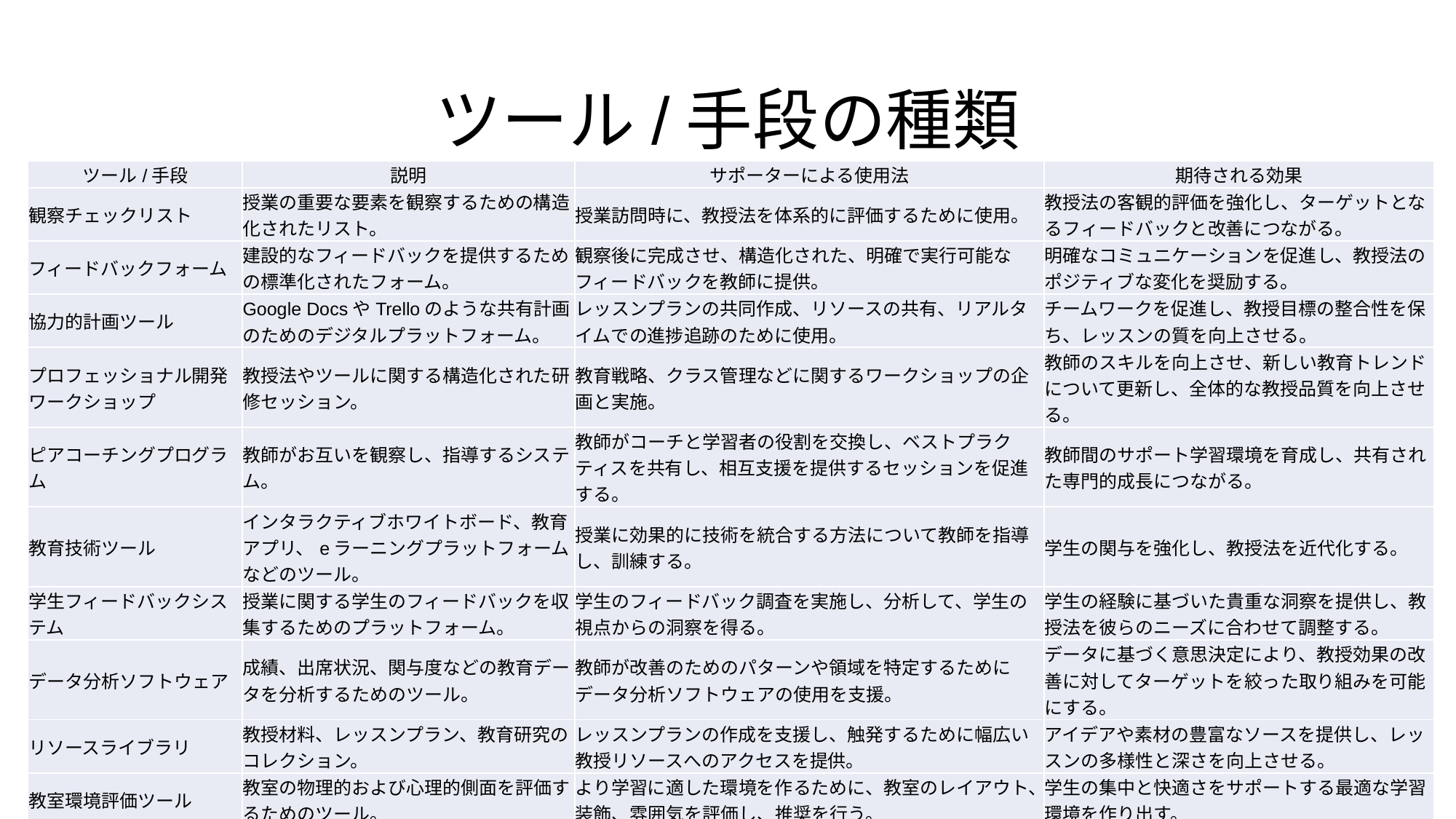

# ツール/手段の種類
| ツール/手段 | 説明 | サポーターによる使用法 | 期待される効果 |
| --- | --- | --- | --- |
| 観察チェックリスト | 授業の重要な要素を観察するための構造化されたリスト。 | 授業訪問時に、教授法を体系的に評価するために使用。 | 教授法の客観的評価を強化し、ターゲットとなるフィードバックと改善につながる。 |
| フィードバックフォーム | 建設的なフィードバックを提供するための標準化されたフォーム。 | 観察後に完成させ、構造化された、明確で実行可能なフィードバックを教師に提供。 | 明確なコミュニケーションを促進し、教授法のポジティブな変化を奨励する。 |
| 協力的計画ツール | Google DocsやTrelloのような共有計画のためのデジタルプラットフォーム。 | レッスンプランの共同作成、リソースの共有、リアルタイムでの進捗追跡のために使用。 | チームワークを促進し、教授目標の整合性を保ち、レッスンの質を向上させる。 |
| プロフェッショナル開発ワークショップ | 教授法やツールに関する構造化された研修セッション。 | 教育戦略、クラス管理などに関するワークショップの企画と実施。 | 教師のスキルを向上させ、新しい教育トレンドについて更新し、全体的な教授品質を向上させる。 |
| ピアコーチングプログラム | 教師がお互いを観察し、指導するシステム。 | 教師がコーチと学習者の役割を交換し、ベストプラクティスを共有し、相互支援を提供するセッションを促進する。 | 教師間のサポート学習環境を育成し、共有された専門的成長につながる。 |
| 教育技術ツール | インタラクティブホワイトボード、教育アプリ、eラーニングプラットフォームなどのツール。 | 授業に効果的に技術を統合する方法について教師を指導し、訓練する。 | 学生の関与を強化し、教授法を近代化する。 |
| 学生フィードバックシステム | 授業に関する学生のフィードバックを収集するためのプラットフォーム。 | 学生のフィードバック調査を実施し、分析して、学生の視点からの洞察を得る。 | 学生の経験に基づいた貴重な洞察を提供し、教授法を彼らのニーズに合わせて調整する。 |
| データ分析ソフトウェア | 成績、出席状況、関与度などの教育データを分析するためのツール。 | 教師が改善のためのパターンや領域を特定するためにデータ分析ソフトウェアの使用を支援。 | データに基づく意思決定により、教授効果の改善に対してターゲットを絞った取り組みを可能にする。 |
| リソースライブラリ | 教授材料、レッスンプラン、教育研究のコレクション。 | レッスンプランの作成を支援し、触発するために幅広い教授リソースへのアクセスを提供。 | アイデアや素材の豊富なソースを提供し、レッスンの多様性と深さを向上させる。 |
| 教室環境評価ツール | 教室の物理的および心理的側面を評価するためのツール。 | より学習に適した環境を作るために、教室のレイアウト、装飾、雰囲気を評価し、推奨を行う。 | 学生の集中と快適さをサポートする最適な学習環境を作り出す。 |